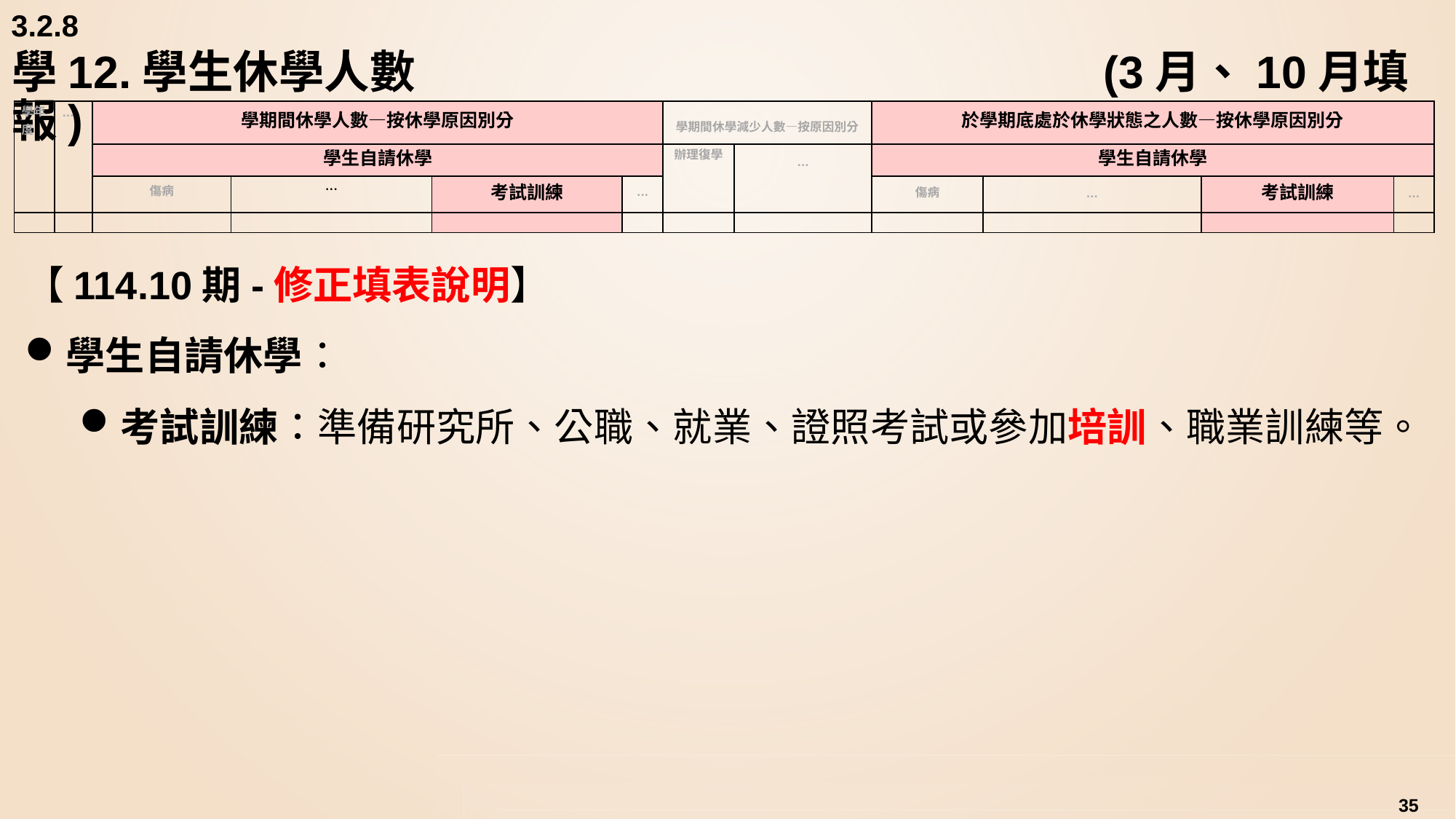

3.2.8
# 學12.學生休學人數	  						(3月、10月填報)
| 學年度 | … | 學期間休學人數—按休學原因別分 |  |  |  | 學期間休學減少人數—按原因別分 |  | 於學期底處於休學狀態之人數—按休學原因別分 |  |  |  |
| --- | --- | --- | --- | --- | --- | --- | --- | --- | --- | --- | --- |
|  |  | 學生自請休學 |  |  |  | 辦理復學 | … | 學生自請休學 |  |  |  |
|  |  | 傷病 | … | 考試訓練 | … |  |  | 傷病 | … | 考試訓練 | … |
|  |  |  |  |  |  |  |  |  |  |  |  |
【114.10期-修正填表說明】
學生自請休學：
考試訓練：準備研究所、公職、就業、證照考試或參加培訓、職業訓練等。